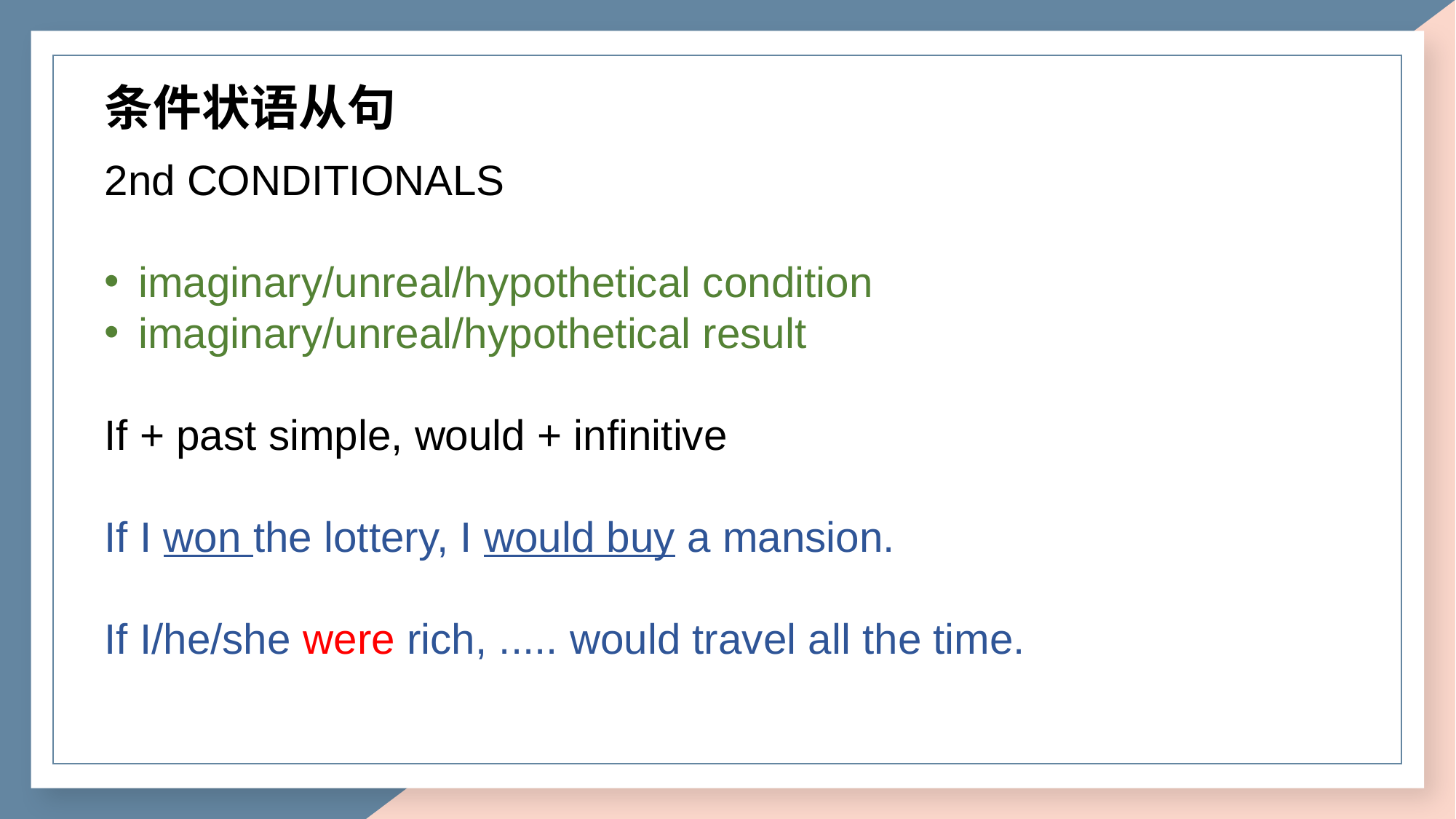

条件状语从句
2nd CONDITIONALS

imaginary/unreal/hypothetical condition
imaginary/unreal/hypothetical result

If + past simple, would + infinitive

If I won the lottery, I would buy a mansion.

If I/he/she were rich, ..... would travel all the time.